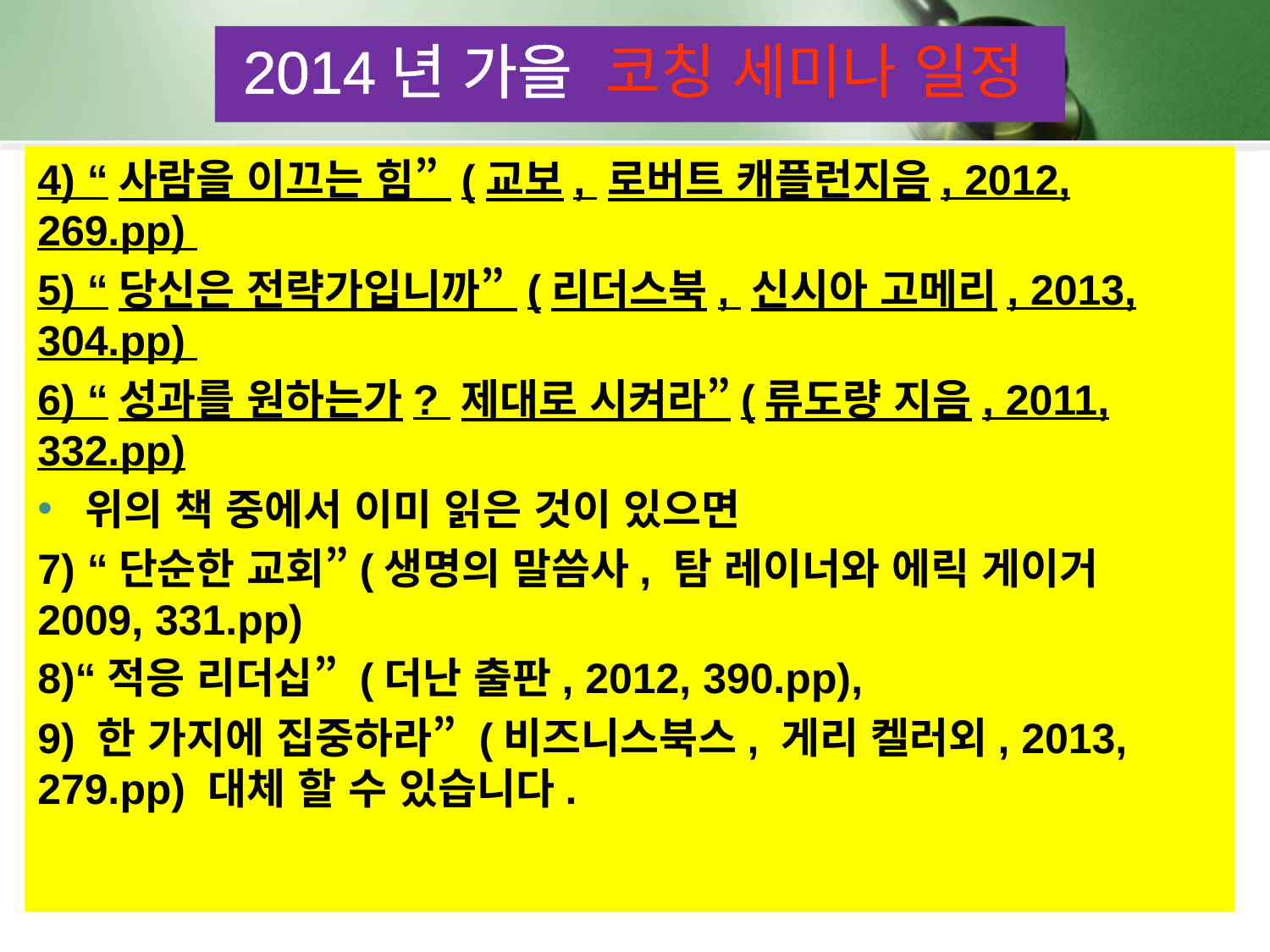

2014년 가을  코칭 세미나 일정
4) “사람을 이끄는 힘” (교보, 로버트 캐플런지음, 2012, 269.pp)
5) “당신은 전략가입니까” (리더스북, 신시아 고메리, 2013, 304.pp)
6) “성과를 원하는가? 제대로 시켜라”(류도량 지음, 2011, 332.pp)
위의 책 중에서 이미 읽은 것이 있으면
7) “단순한 교회”(생명의 말씀사, 탐 레이너와 에릭 게이거 2009, 331.pp)
8)“적응 리더십” (더난 출판, 2012, 390.pp),
9) 한 가지에 집중하라” (비즈니스북스, 게리 켈러외, 2013, 279.pp) 대체 할 수 있습니다.